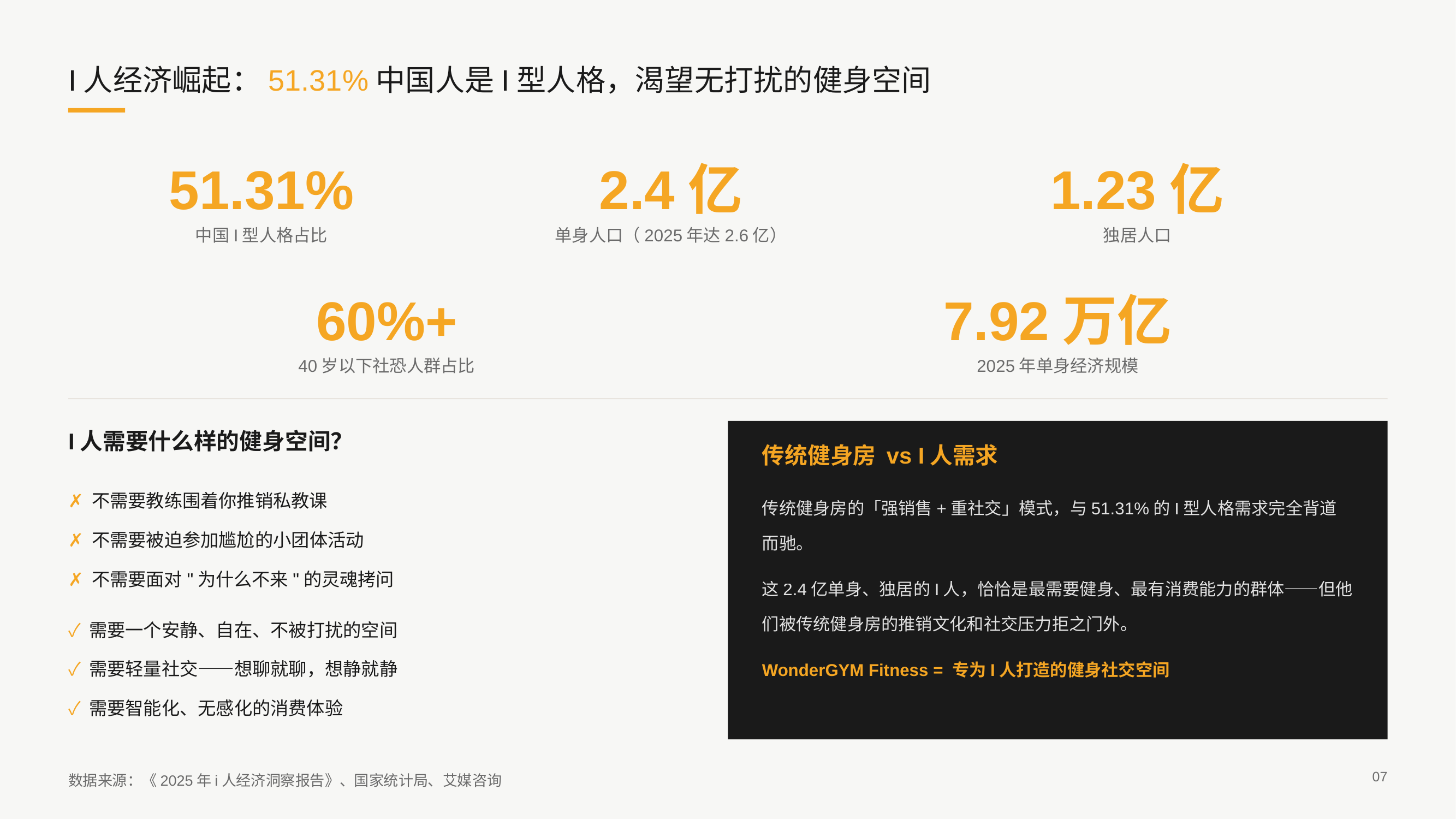

I人经济崛起：51.31%中国人是I型人格，渴望无打扰的健身空间

51.31%
中国I型人格占比
2.4亿
单身人口（2025年达2.6亿）
1.23亿
独居人口
60%+
40岁以下社恐人群占比
7.92万亿
2025年单身经济规模

I人需要什么样的健身空间？

传统健身房 vs I人需求
✗ 不需要教练围着你推销私教课
✗ 不需要被迫参加尴尬的小团体活动
✗ 不需要面对"为什么不来"的灵魂拷问
✓ 需要一个安静、自在、不被打扰的空间
✓ 需要轻量社交——想聊就聊，想静就静
✓ 需要智能化、无感化的消费体验
传统健身房的「强销售+重社交」模式，与51.31%的I型人格需求完全背道而驰。
这2.4亿单身、独居的I人，恰恰是最需要健身、最有消费能力的群体——但他们被传统健身房的推销文化和社交压力拒之门外。
WonderGYM Fitness = 专为I人打造的健身社交空间
数据来源：《2025年i人经济洞察报告》、国家统计局、艾媒咨询
07